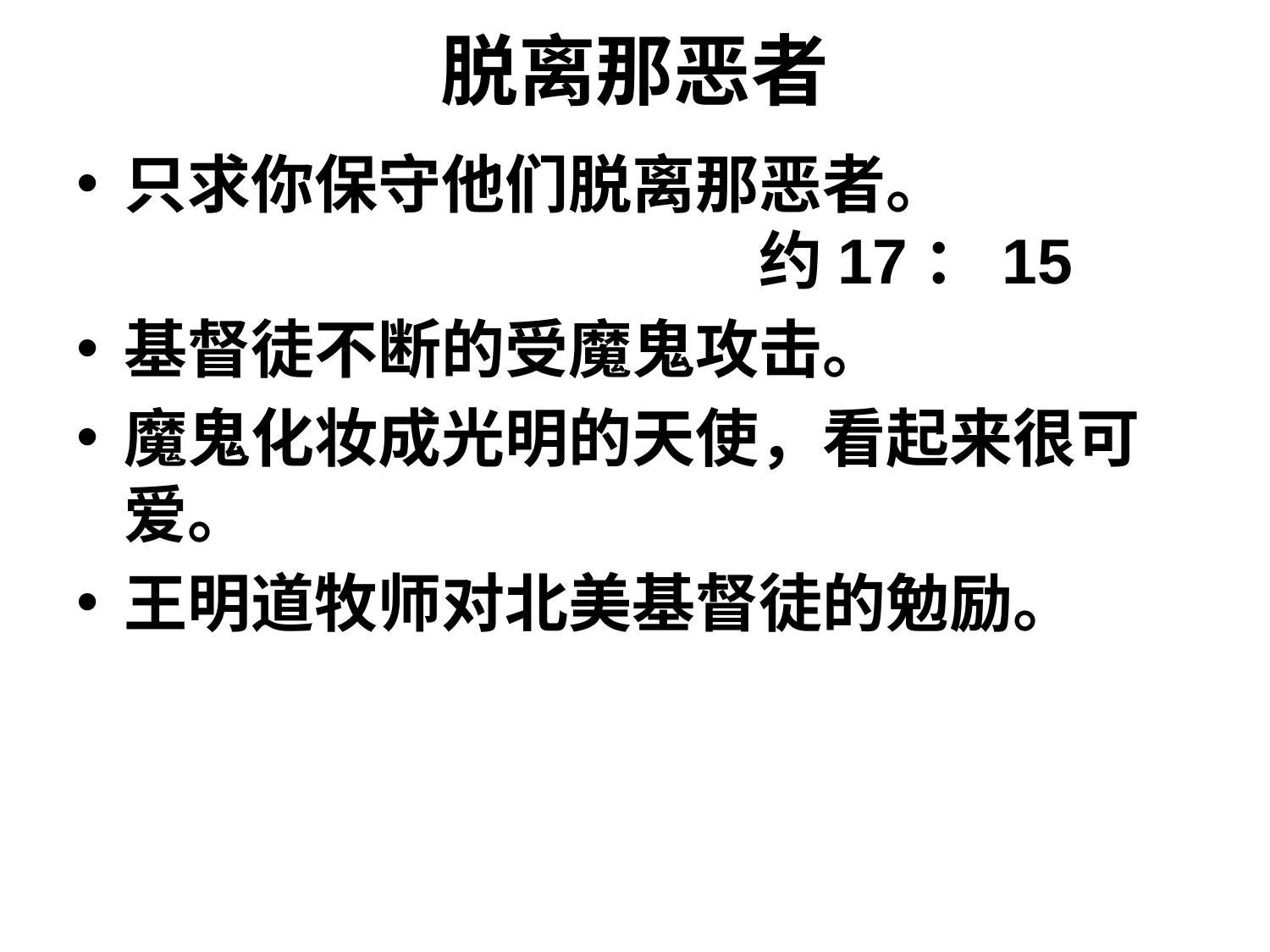

# 脱离那恶者
只求你保守他们脱离那恶者。							约17：15
基督徒不断的受魔鬼攻击。
魔鬼化妆成光明的天使，看起来很可爱。
王明道牧师对北美基督徒的勉励。